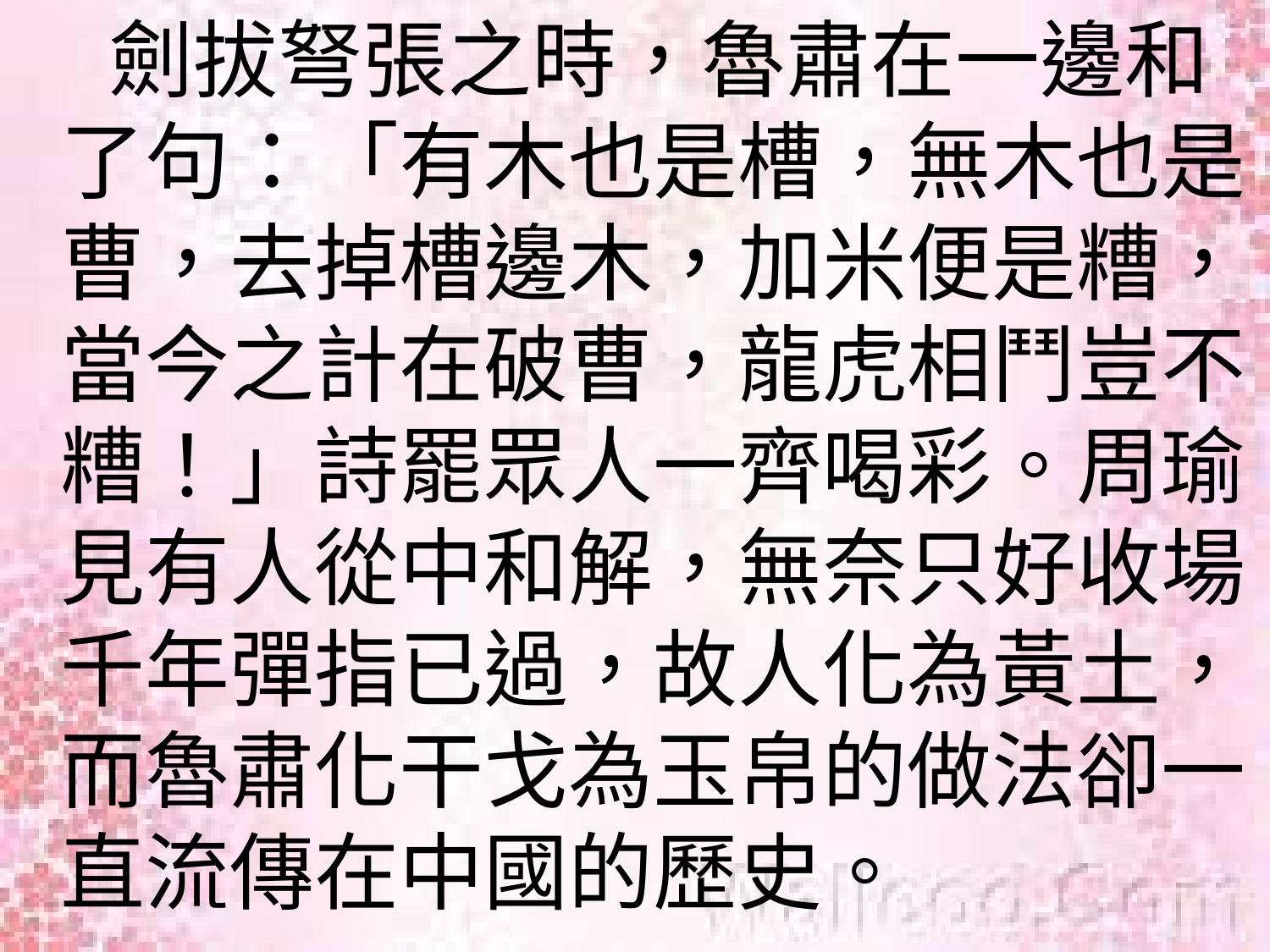

劍拔弩張之時，魯肅在一邊和了句：「有木也是槽，無木也是曹，去掉槽邊木，加米便是糟，當今之計在破曹，龍虎相鬥豈不糟！」詩罷眾人一齊喝彩。周瑜見有人從中和解，無奈只好收場。千年彈指已過，故人化為黃土，而魯肅化干戈為玉帛的做法卻一直流傳在中國的歷史。